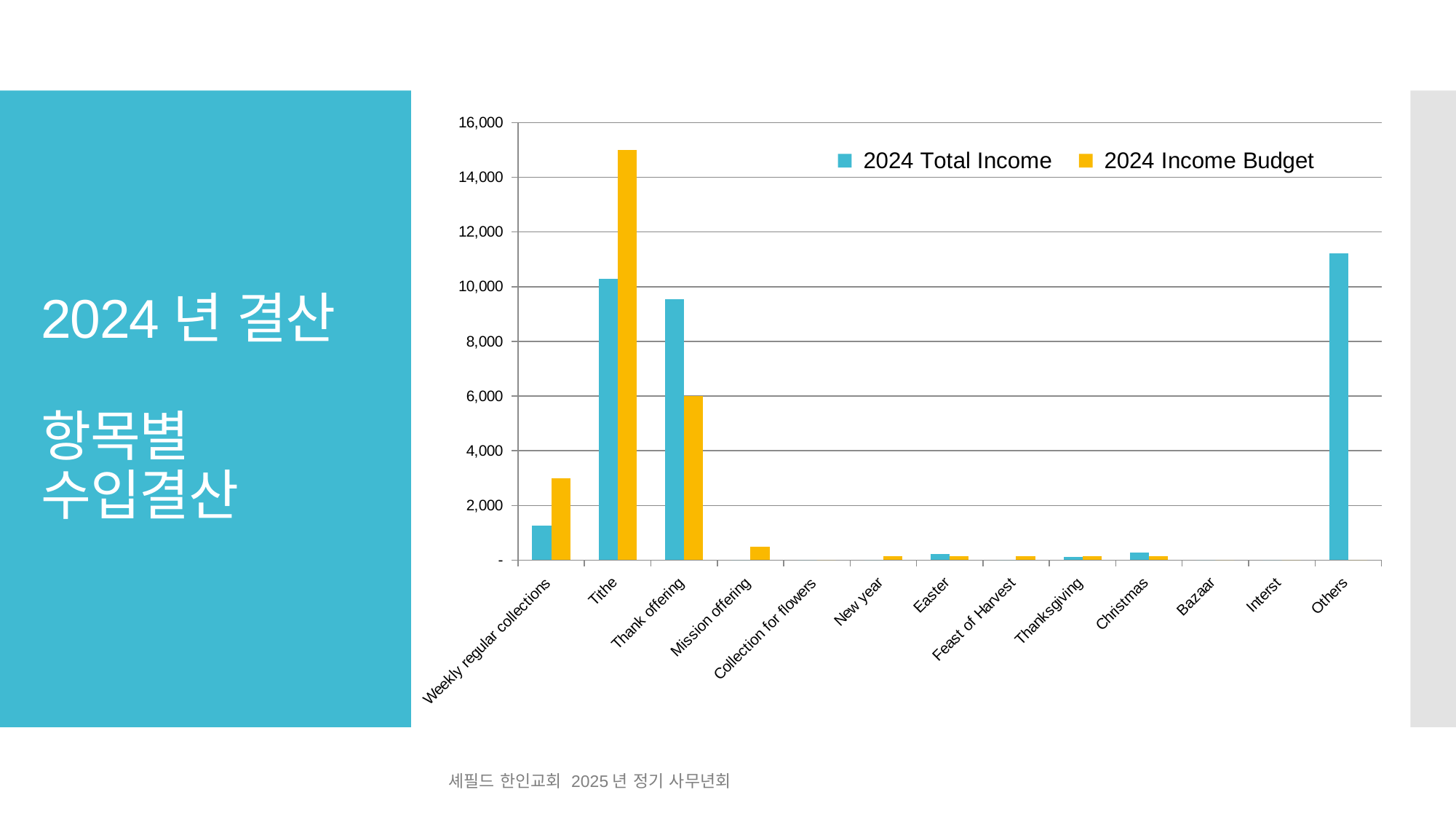

### Chart

| Category |  2024 Total Income  |  2024 Income Budget  |
|---|---|---|
|  Weekly regular collections  | 1251.25 | 3000.0 |
|  Tithe  | 10290.0 | 15000.0 |
|  Thank offering  | 9544.76 | 6000.0 |
|  Mission offering  | 0.0 | 500.0 |
|  Collection for flowers  | 0.0 | 0.0 |
|  New year  | 0.0 | 150.0 |
|  Easter  | 227.0 | 150.0 |
|  Feast of Harvest  | 0.0 | 150.0 |
|  Thanksgiving  | 110.0 | 150.0 |
|  Christmas  | 273.0 | 150.0 |
|  Bazaar  | 0.0 | 0.0 |
|  Interst  | 0.0 | 0.0 |
|  Others  | 11223.25 | 0.0 |
# 2024년 결산
항목별 수입결산
셰필드 한인교회 2025년 정기 사무년회